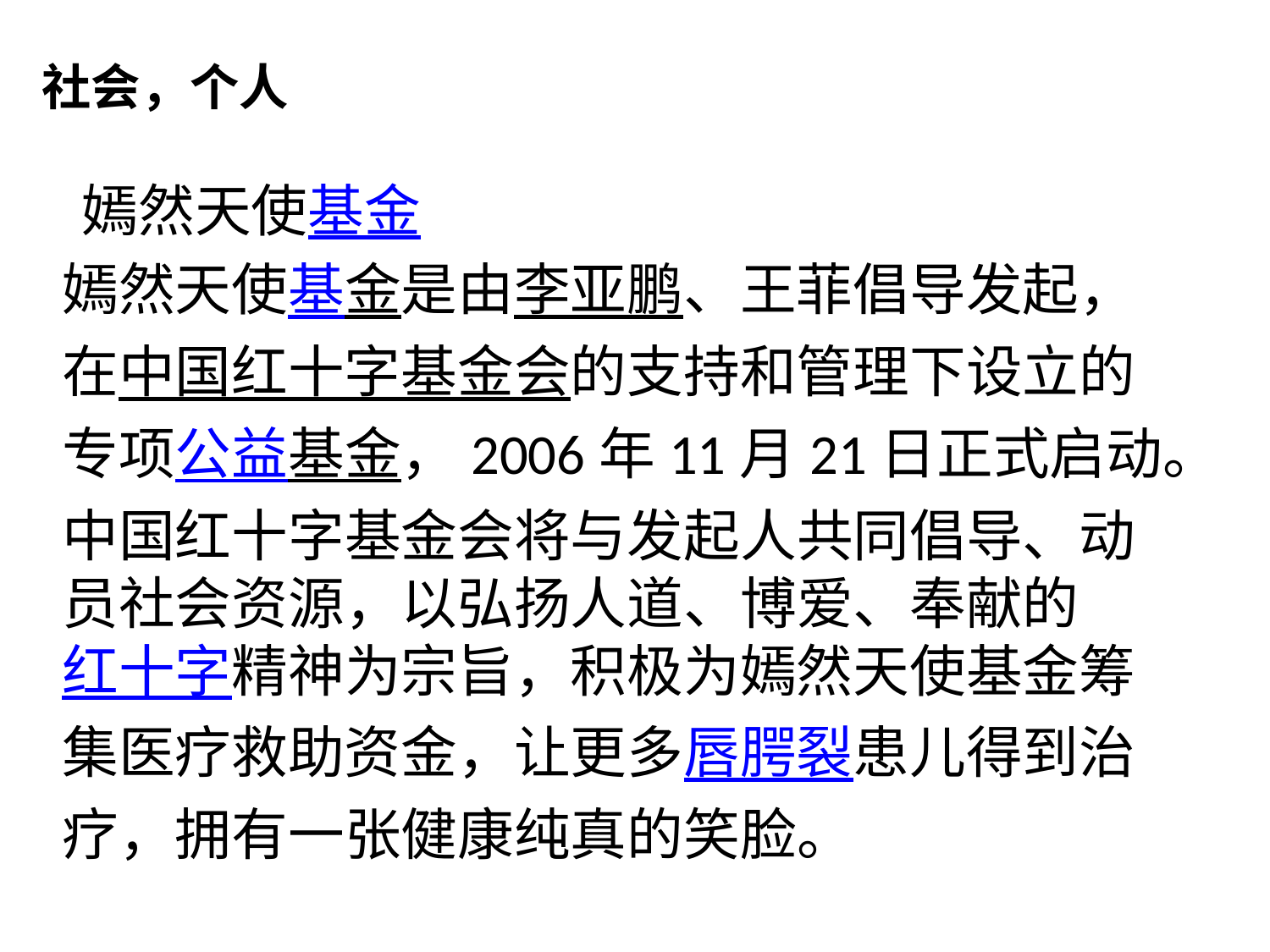

社会，个人
嫣然天使基金
嫣然天使基金是由李亚鹏、王菲倡导发起，在中国红十字基金会的支持和管理下设立的专项公益基金，2006年11月21日正式启动。中国红十字基金会将与发起人共同倡导、动员社会资源，以弘扬人道、博爱、奉献的红十字精神为宗旨，积极为嫣然天使基金筹集医疗救助资金，让更多唇腭裂患儿得到治疗，拥有一张健康纯真的笑脸。